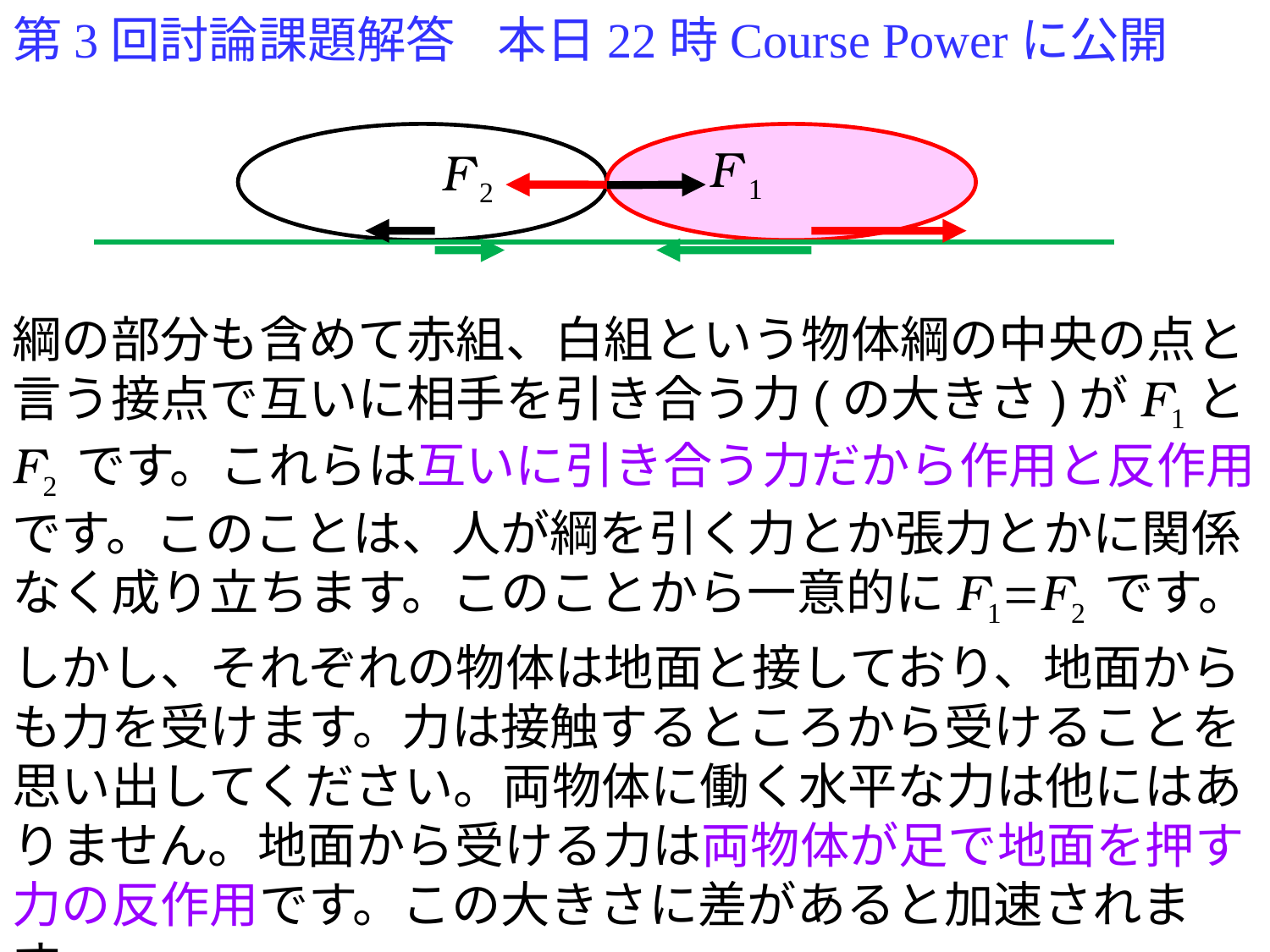

# 第3回討論課題解答
本日22時Course Powerに公開

F 1

F 2

綱の部分も含めて赤組、白組という物体綱の中央の点と言う接点で互いに相手を引き合う力(の大きさ)がF1とF2 です。これらは互いに引き合う力だから作用と反作用です。このことは、人が綱を引く力とか張力とかに関係なく成り立ちます。このことから一意的にF1=F2 です。
しかし、それぞれの物体は地面と接しており、地面からも力を受けます。力は接触するところから受けることを思い出してください。両物体に働く水平な力は他にはありません。地面から受ける力は両物体が足で地面を押す力の反作用です。この大きさに差があると加速されます。